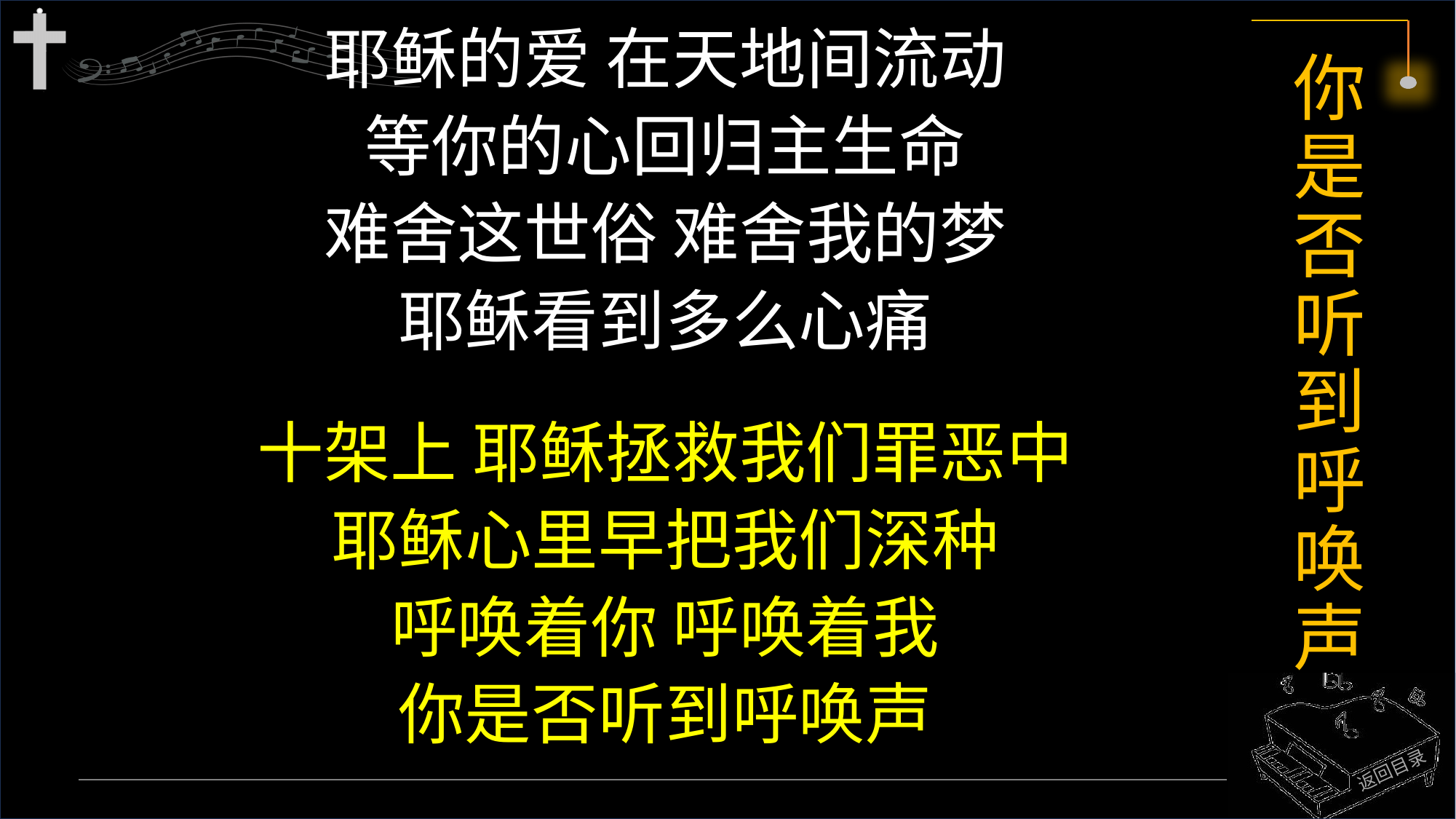

耶稣的爱 在天地间流动
等你的心回归主生命
难舍这世俗 难舍我的梦
耶稣看到多么心痛

十架上 耶稣拯救我们罪恶中
耶稣心里早把我们深种
呼唤着你 呼唤着我
你是否听到呼唤声
# 你是否听到呼唤声